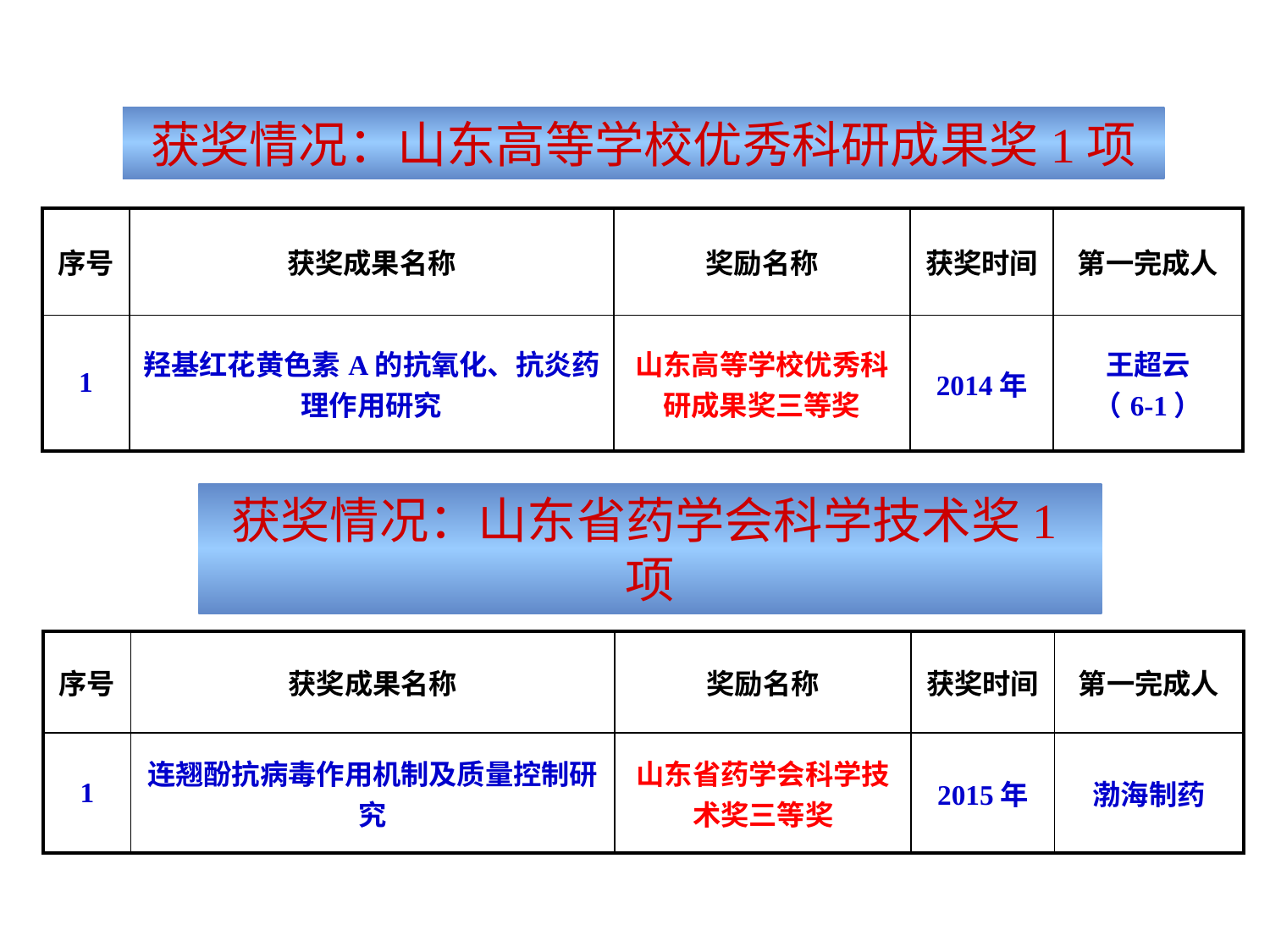

获奖情况：山东高等学校优秀科研成果奖1项
| 序号 | 获奖成果名称 | 奖励名称 | 获奖时间 | 第一完成人 |
| --- | --- | --- | --- | --- |
| 1 | 羟基红花黄色素A的抗氧化、抗炎药理作用研究 | 山东高等学校优秀科研成果奖三等奖 | 2014年 | 王超云 （6-1） |
获奖情况：山东省药学会科学技术奖1项
| 序号 | 获奖成果名称 | 奖励名称 | 获奖时间 | 第一完成人 |
| --- | --- | --- | --- | --- |
| 1 | 连翘酚抗病毒作用机制及质量控制研究 | 山东省药学会科学技术奖三等奖 | 2015年 | 渤海制药 |